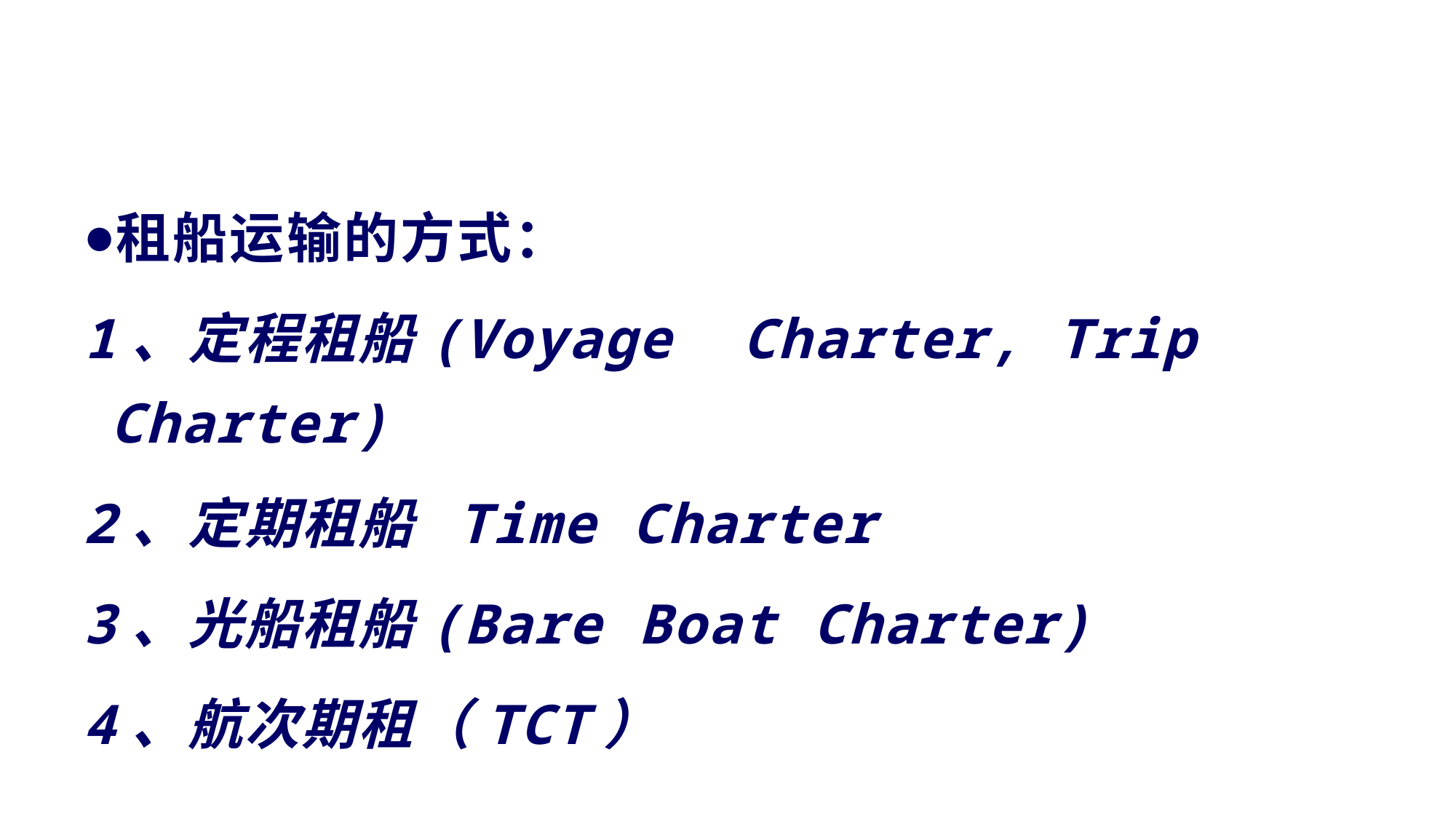

#
租船运输的方式：
1、定程租船(Voyage  Charter, Trip Charter)
2、定期租船  Time Charter
3、光船租船(Bare Boat Charter)
4、航次期租（TCT）